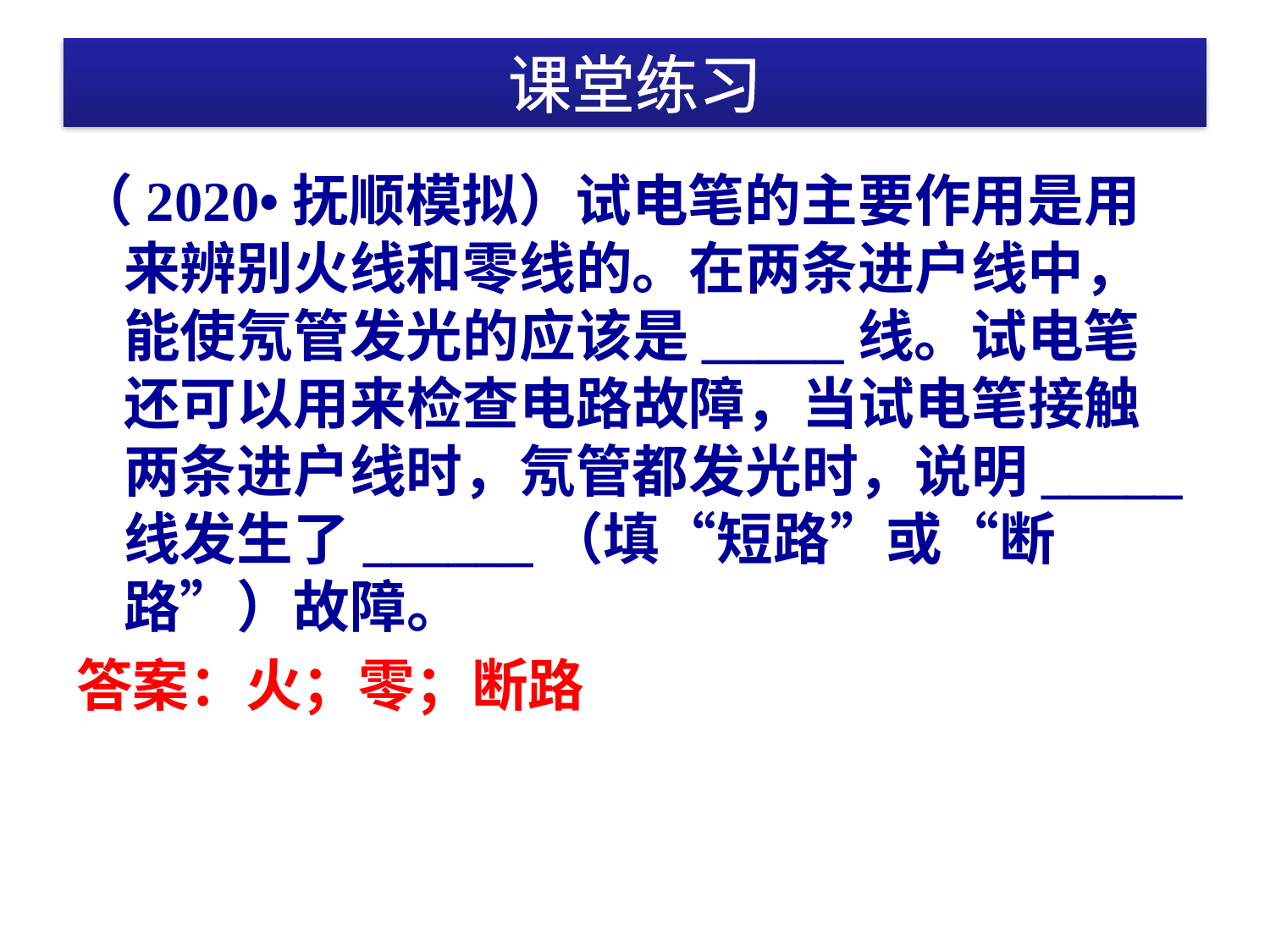

# 课堂练习
（2020•抚顺模拟）试电笔的主要作用是用来辨别火线和零线的。在两条进户线中，能使氖管发光的应该是_____线。试电笔还可以用来检查电路故障，当试电笔接触两条进户线时，氖管都发光时，说明_____线发生了______（填“短路”或“断路”）故障。
答案：火；零；断路